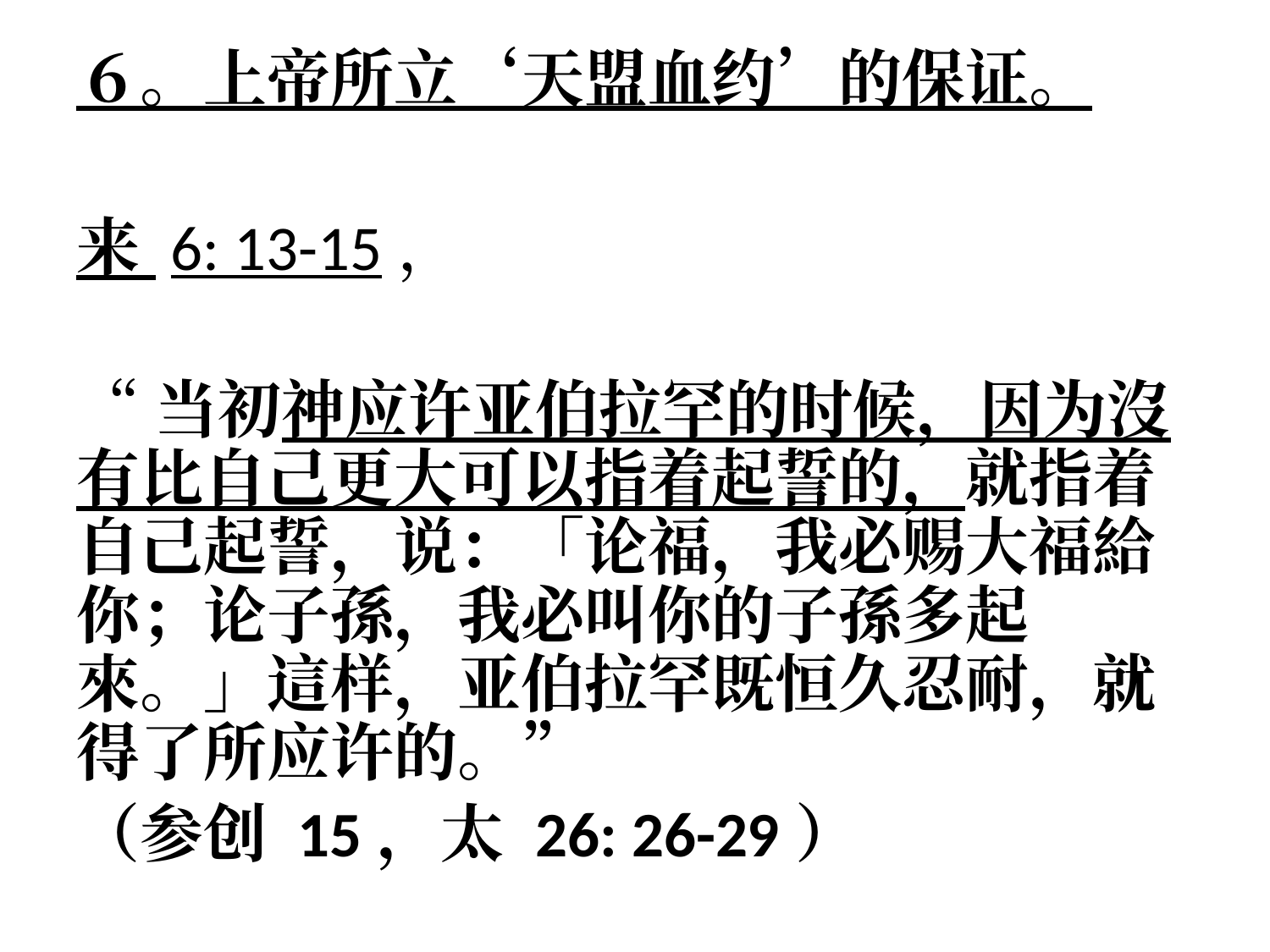

６。上帝所立‘天盟血约’的保证。

来 6: 13-15，

“当初神应许亚伯拉罕的时候，因为沒有比自己更大可以指着起誓的，就指着自己起誓，说：「论福，我必赐大福給你；论子孫，我必叫你的子孫多起來。」這样，亚伯拉罕既恒久忍耐，就得了所应许的。”
（参创 15，太 26: 26-29）